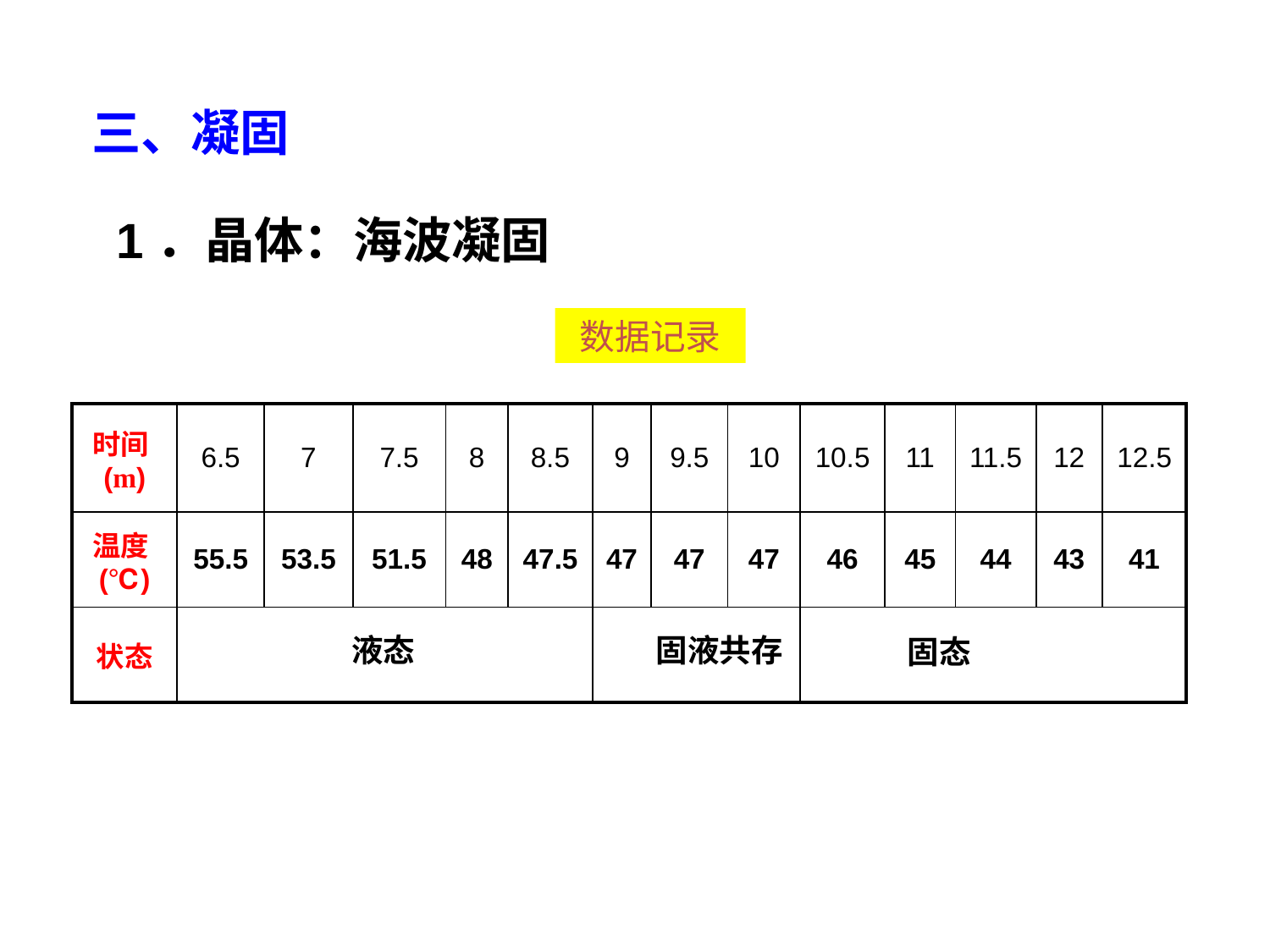

三、凝固
1．晶体：海波凝固
数据记录
| 时间(m) | 6.5 | 7 | 7.5 | 8 | 8.5 | 9 | 9.5 | 10 | 10.5 | 11 | 11.5 | 12 | 12.5 |
| --- | --- | --- | --- | --- | --- | --- | --- | --- | --- | --- | --- | --- | --- |
| 温度(℃) | 55.5 | 53.5 | 51.5 | 48 | 47.5 | 47 | 47 | 47 | 46 | 45 | 44 | 43 | 41 |
| 状态 |  |  |  |  |  |  |  |  |  |  |  |  |  |
液态
固液共存
固态